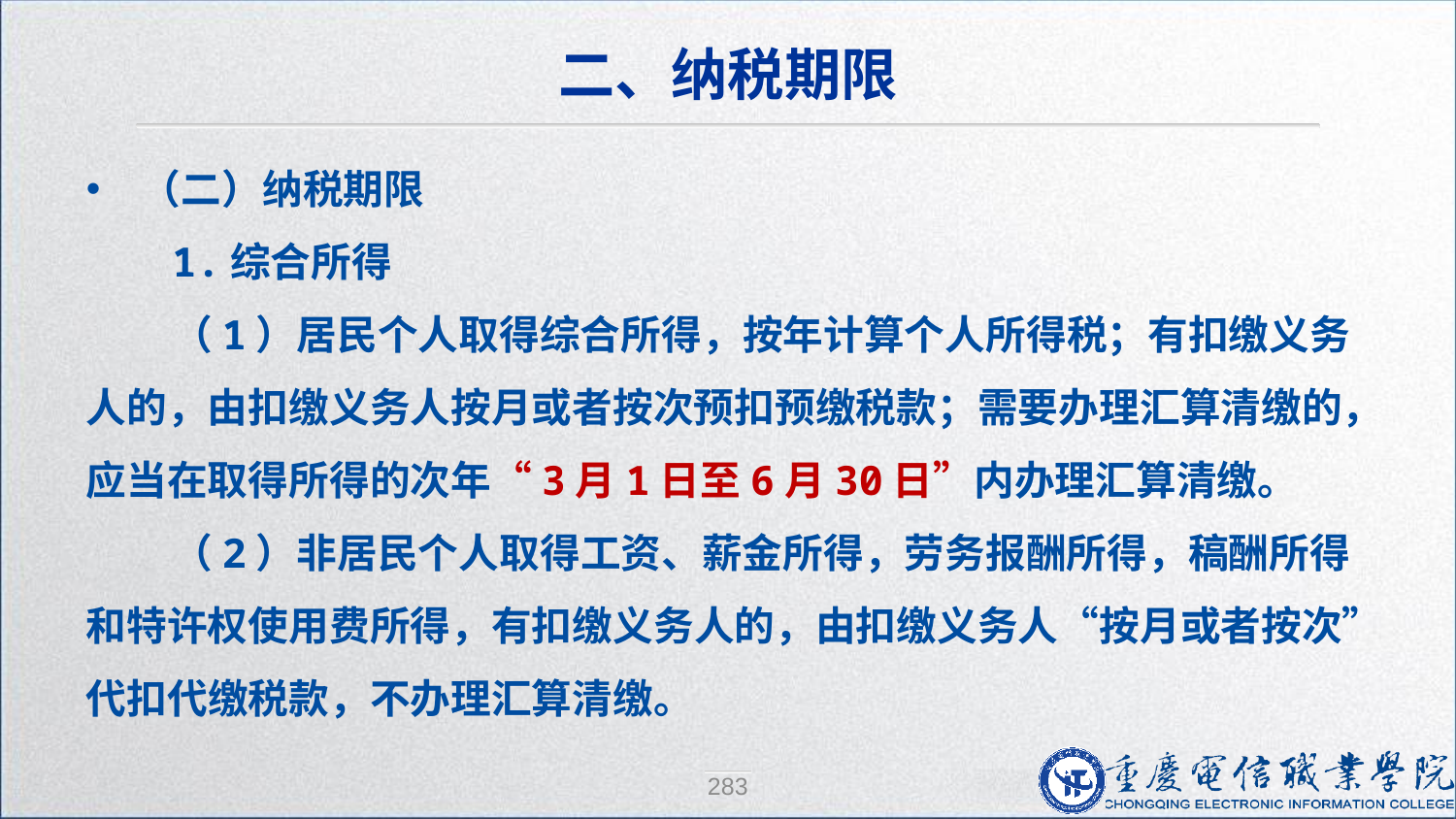

二、纳税期限
（二）纳税期限
1.综合所得
（1）居民个人取得综合所得，按年计算个人所得税；有扣缴义务人的，由扣缴义务人按月或者按次预扣预缴税款；需要办理汇算清缴的，应当在取得所得的次年“3月1日至6月30日”内办理汇算清缴。
（2）非居民个人取得工资、薪金所得，劳务报酬所得，稿酬所得和特许权使用费所得，有扣缴义务人的，由扣缴义务人“按月或者按次”代扣代缴税款，不办理汇算清缴。
283